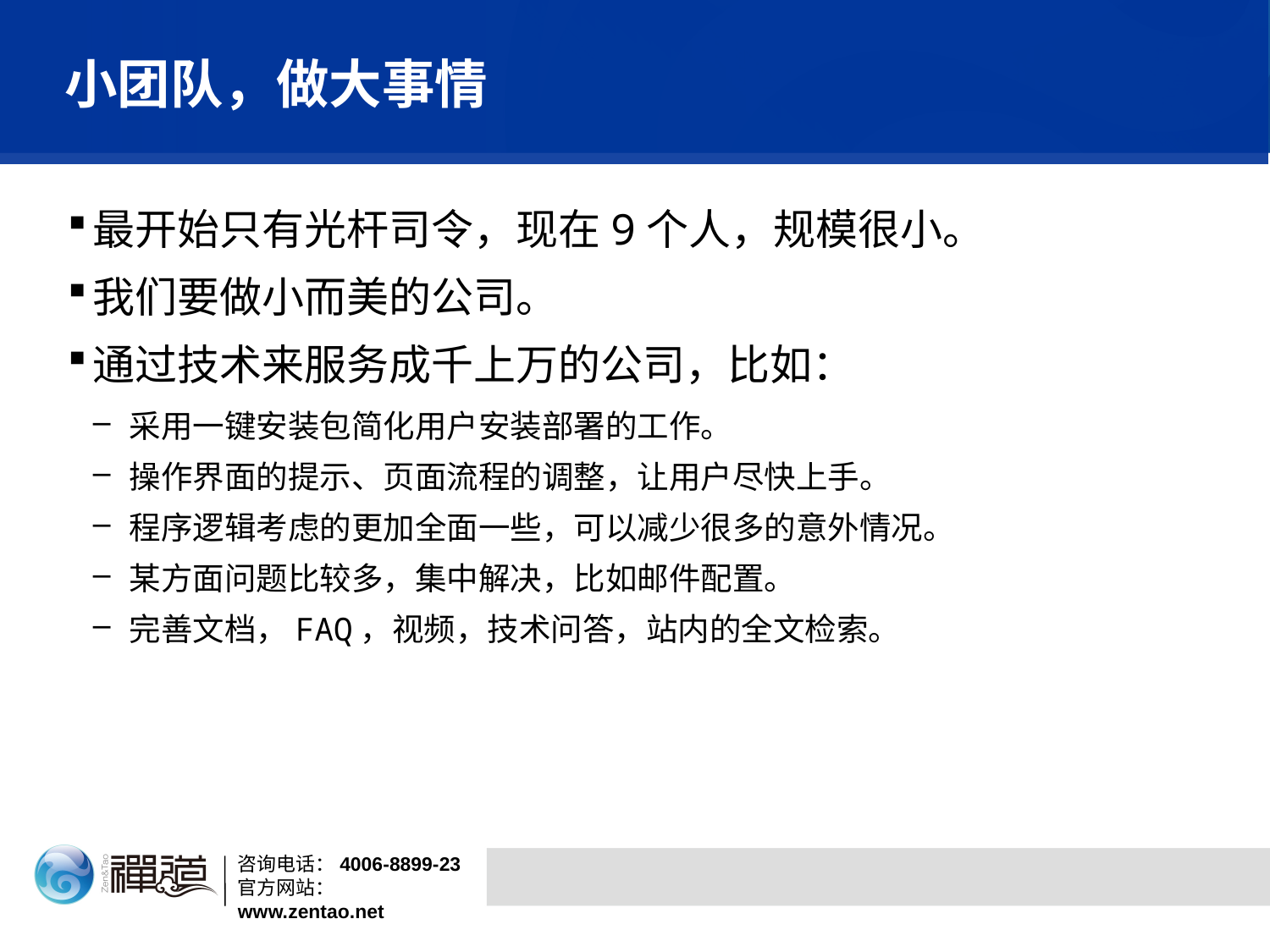

# 小团队，做大事情

最开始只有光杆司令，现在9个人，规模很小。
我们要做小而美的公司。
通过技术来服务成千上万的公司，比如：
采用一键安装包简化用户安装部署的工作。
操作界面的提示、页面流程的调整，让用户尽快上手。
程序逻辑考虑的更加全面一些，可以减少很多的意外情况。
某方面问题比较多，集中解决，比如邮件配置。
完善文档，FAQ，视频，技术问答，站内的全文检索。
咨询电话：4006-8899-23
官方网站：www.zentao.net